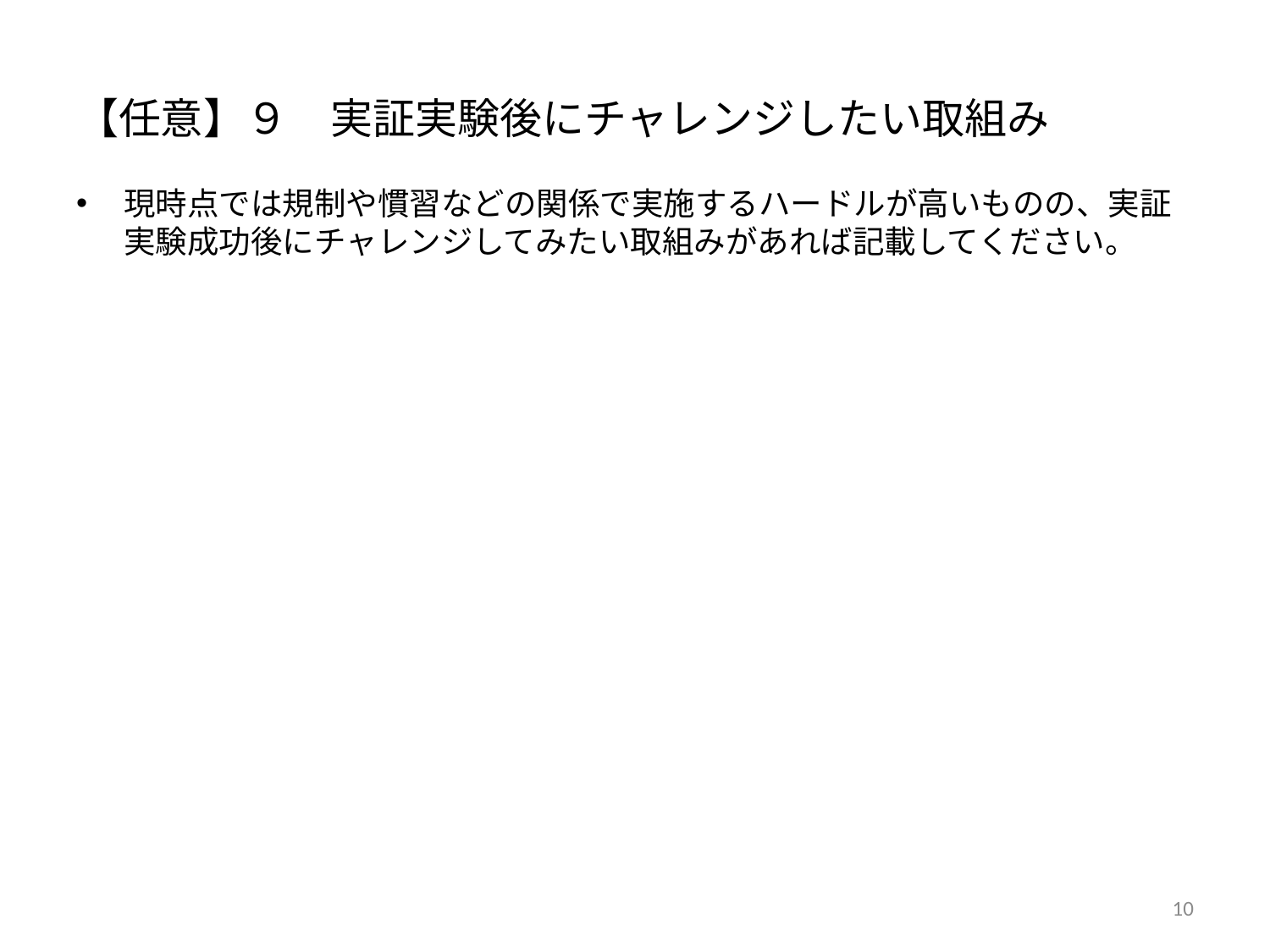

# 【任意】９　実証実験後にチャレンジしたい取組み
現時点では規制や慣習などの関係で実施するハードルが高いものの、実証実験成功後にチャレンジしてみたい取組みがあれば記載してください。
10